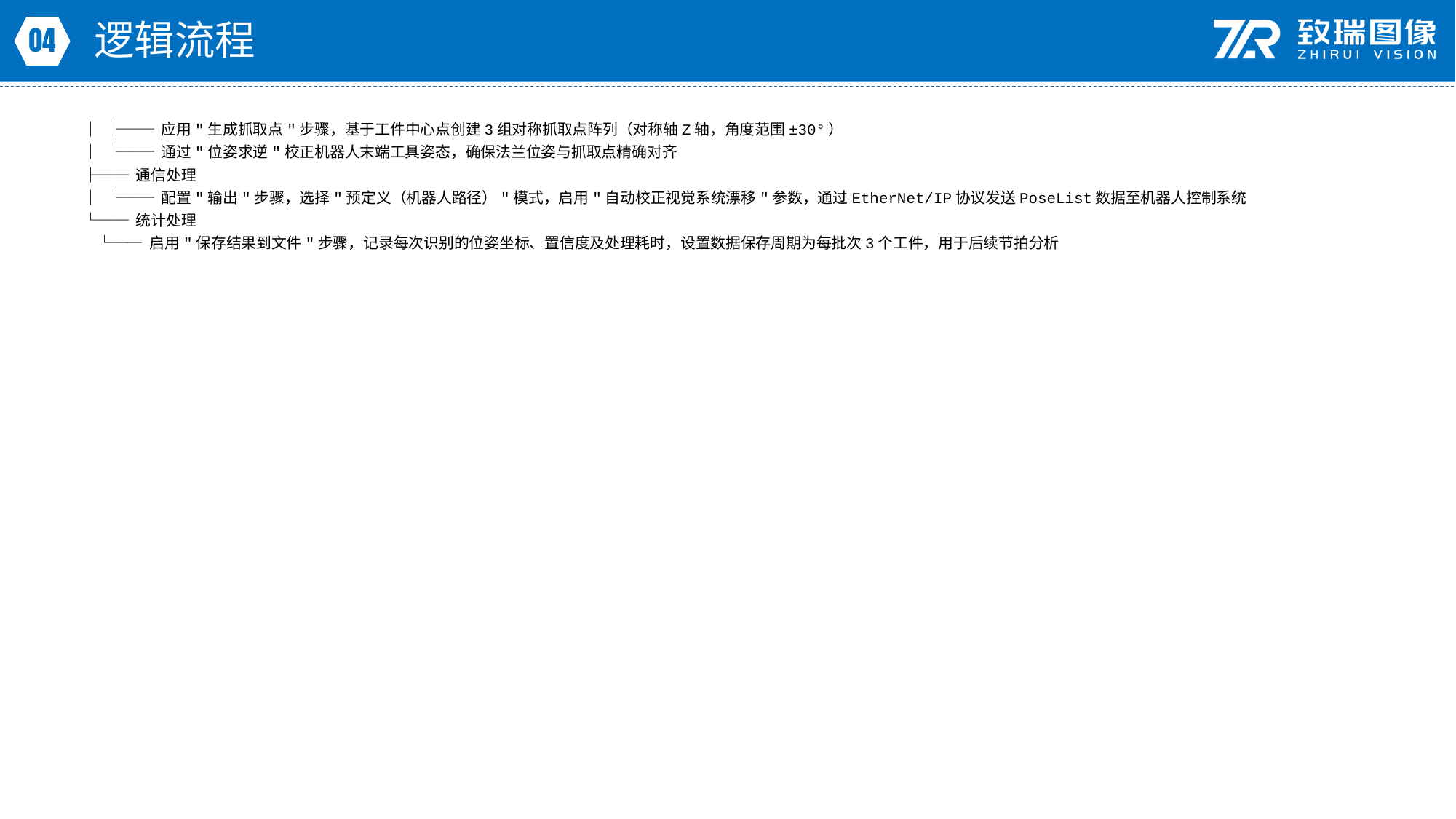

逻辑流程
04

│   ├── 应用"生成抓取点"步骤，基于工件中心点创建3组对称抓取点阵列（对称轴Z轴，角度范围±30°）
│   └── 通过"位姿求逆"校正机器人末端工具姿态，确保法兰位姿与抓取点精确对齐
├── 通信处理
│   └── 配置"输出"步骤，选择"预定义（机器人路径）"模式，启用"自动校正视觉系统漂移"参数，通过EtherNet/IP协议发送PoseList数据至机器人控制系统
└── 统计处理
    └── 启用"保存结果到文件"步骤，记录每次识别的位姿坐标、置信度及处理耗时，设置数据保存周期为每批次3个工件，用于后续节拍分析